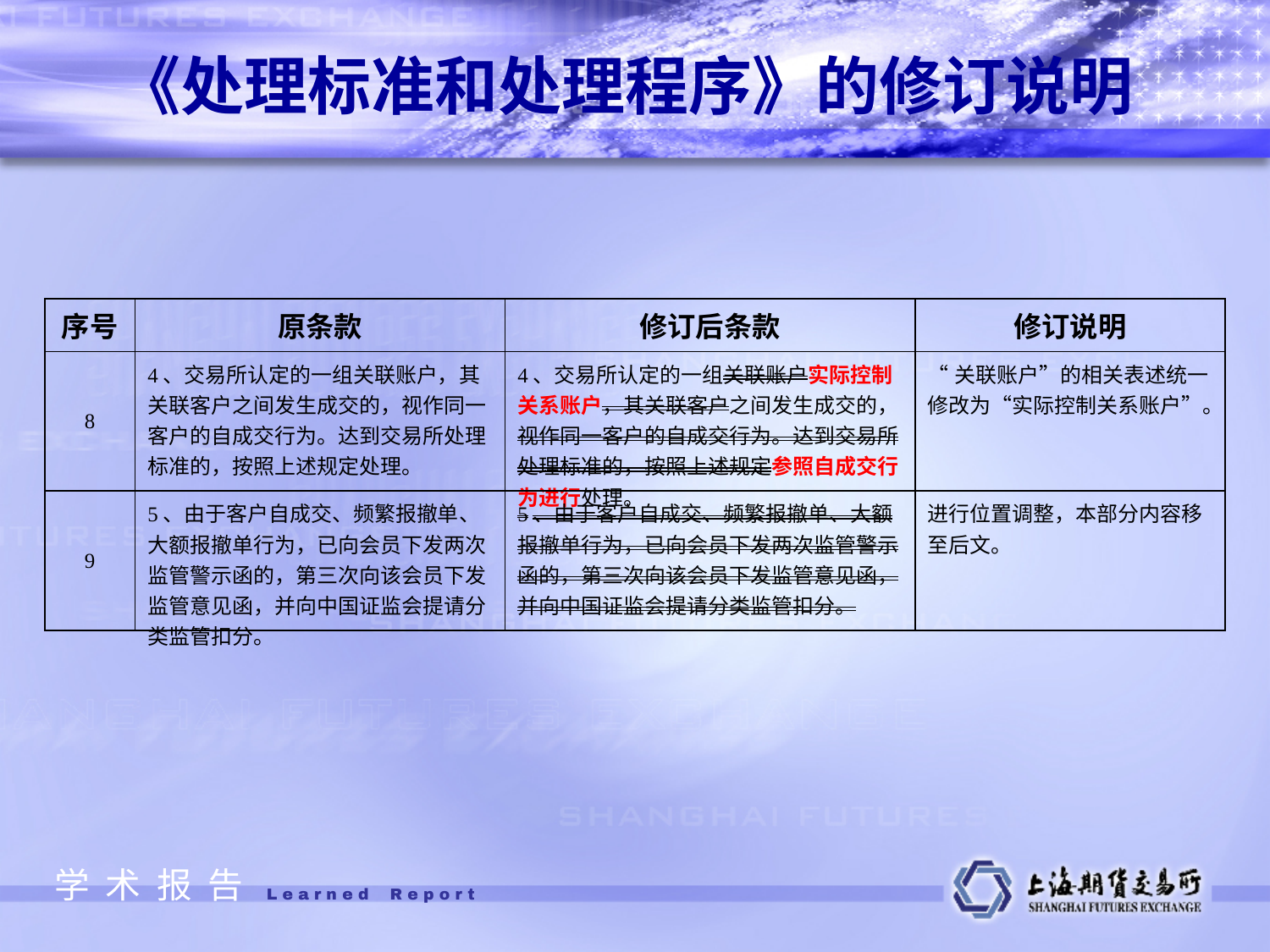

《处理标准和处理程序》的修订说明
| 序号 | 原条款 | 修订后条款 | 修订说明 |
| --- | --- | --- | --- |
| 8 | 4、交易所认定的一组关联账户，其关联客户之间发生成交的，视作同一客户的自成交行为。达到交易所处理标准的，按照上述规定处理。 | 4、交易所认定的一组关联账户实际控制关系账户，其关联客户之间发生成交的，视作同一客户的自成交行为。达到交易所处理标准的，按照上述规定参照自成交行为进行处理。 | “关联账户”的相关表述统一修改为“实际控制关系账户”。 |
| 9 | 5、由于客户自成交、频繁报撤单、大额报撤单行为，已向会员下发两次监管警示函的，第三次向该会员下发监管意见函，并向中国证监会提请分类监管扣分。 | 5、由于客户自成交、频繁报撤单、大额报撤单行为，已向会员下发两次监管警示函的，第三次向该会员下发监管意见函，并向中国证监会提请分类监管扣分。 | 进行位置调整，本部分内容移至后文。 |